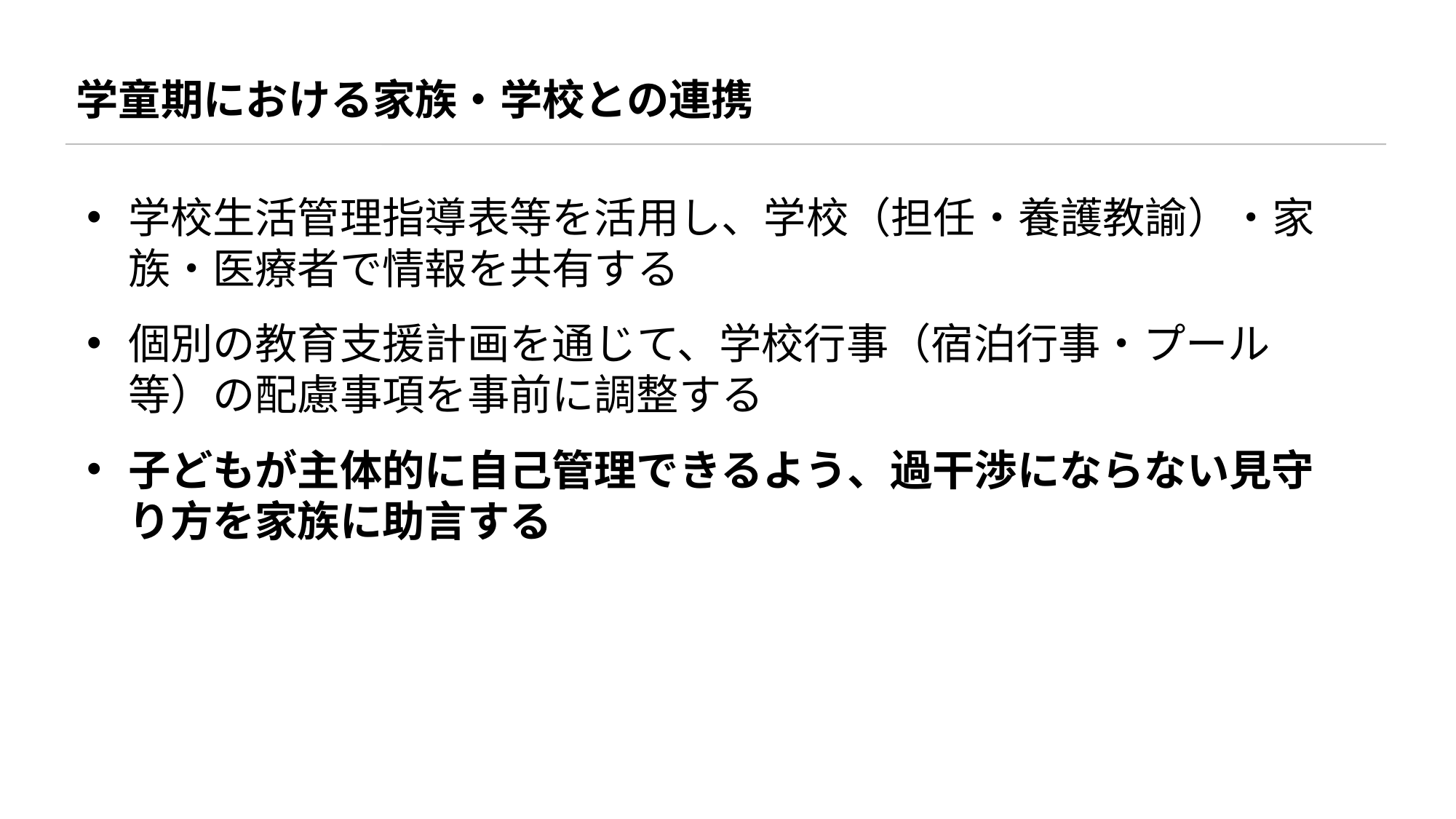

学童期における家族・学校との連携

学校生活管理指導表等を活用し、学校（担任・養護教諭）・家族・医療者で情報を共有する
個別の教育支援計画を通じて、学校行事（宿泊行事・プール等）の配慮事項を事前に調整する
子どもが主体的に自己管理できるよう、過干渉にならない見守り方を家族に助言する